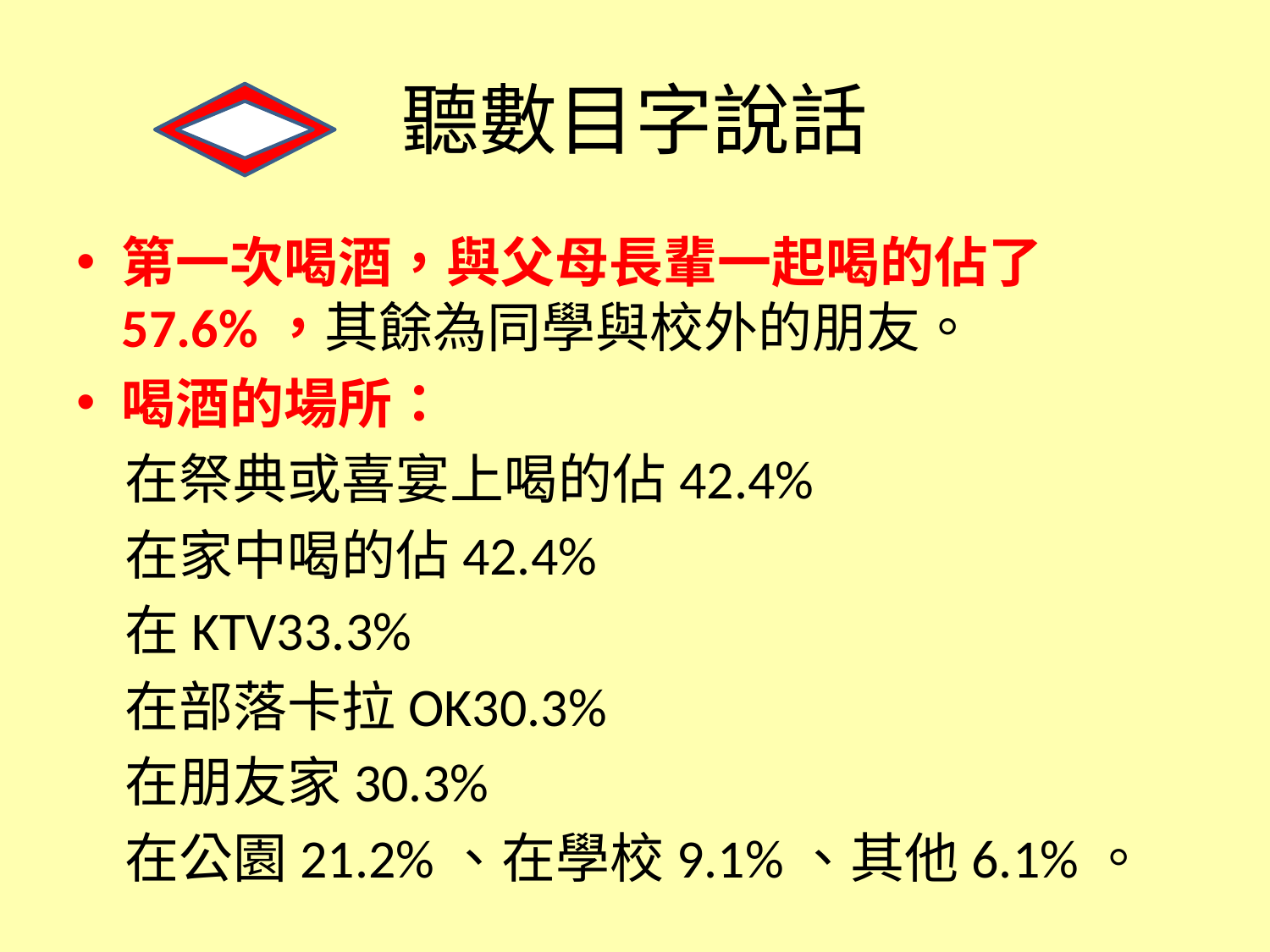

# 聽數目字說話

第一次喝酒，與父母長輩一起喝的佔了57.6%，其餘為同學與校外的朋友。
喝酒的場所：
   在祭典或喜宴上喝的佔42.4%
   在家中喝的佔42.4%
   在KTV33.3%
   在部落卡拉OK30.3%
   在朋友家30.3%
   在公園21.2%、在學校9.1%、其他6.1%。